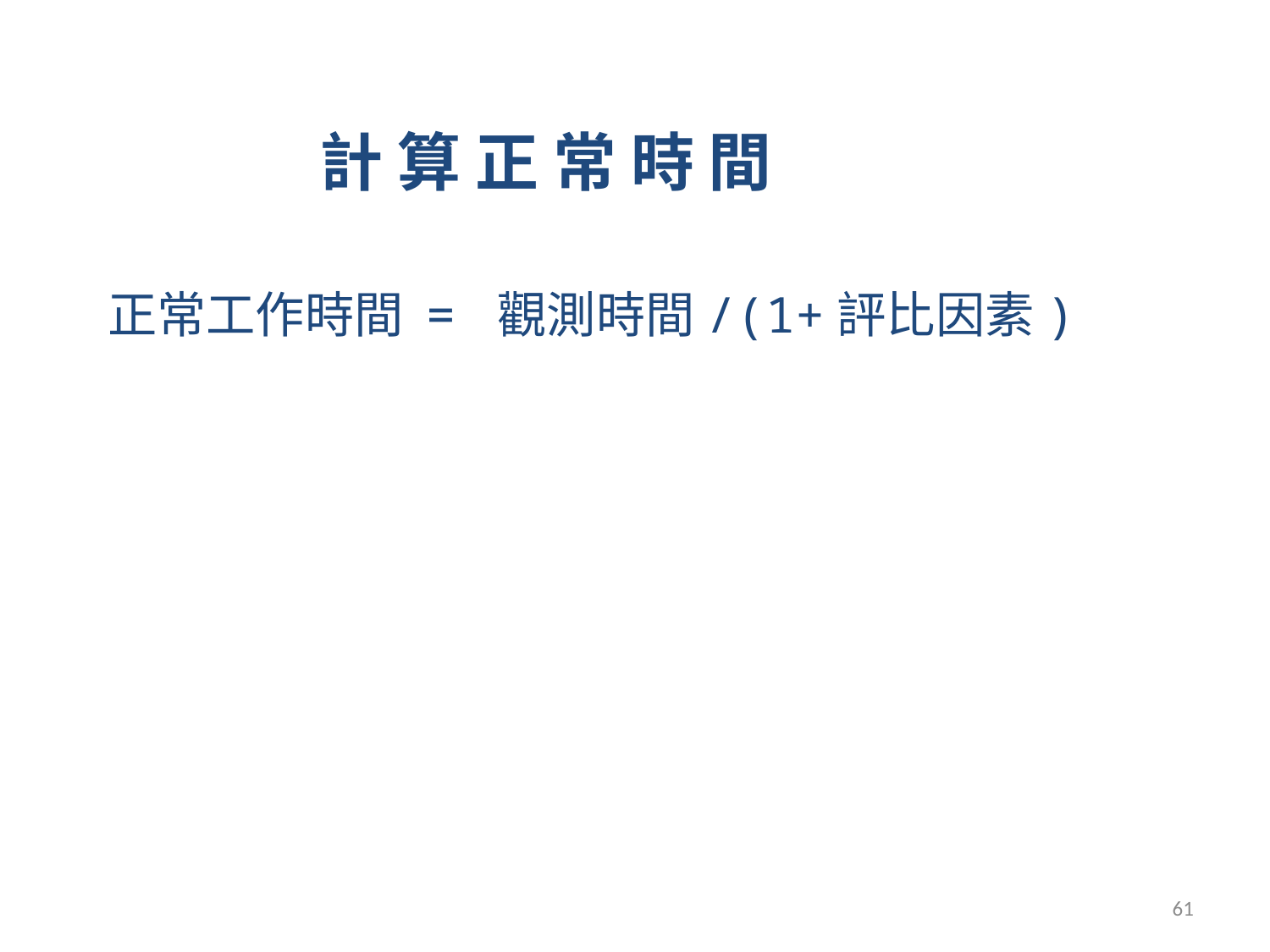

計 算 正 常 時 間
正常工作時間 = 觀測時間/(1+評比因素)

61